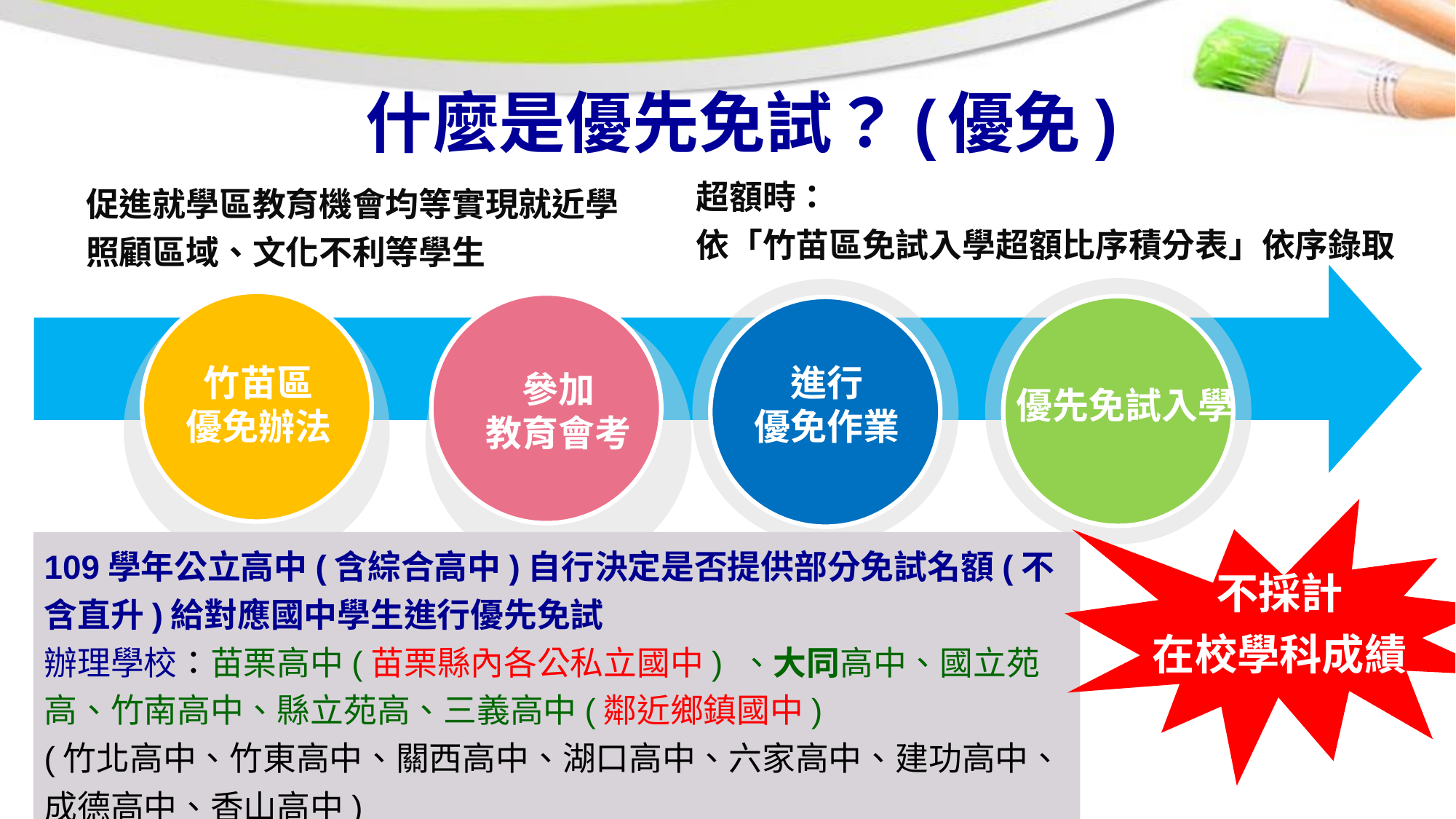

什麼是優先免試？(優免)
超額時：
依「竹苗區免試入學超額比序積分表」依序錄取
促進就學區教育機會均等實現就近學
照顧區域、文化不利等學生

優先免試入學

進行
優免作業

竹苗區
優免辦法

參加
教育會考

不採計
在校學科成績
109學年公立高中(含綜合高中)自行決定是否提供部分免試名額(不含直升)給對應國中學生進行優先免試
辦理學校：苗栗高中(苗栗縣內各公私立國中) 、大同高中、國立苑高、竹南高中、縣立苑高、三義高中(鄰近鄉鎮國中)
(竹北高中、竹東高中、關西高中、湖口高中、六家高中、建功高中、成德高中、香山高中)